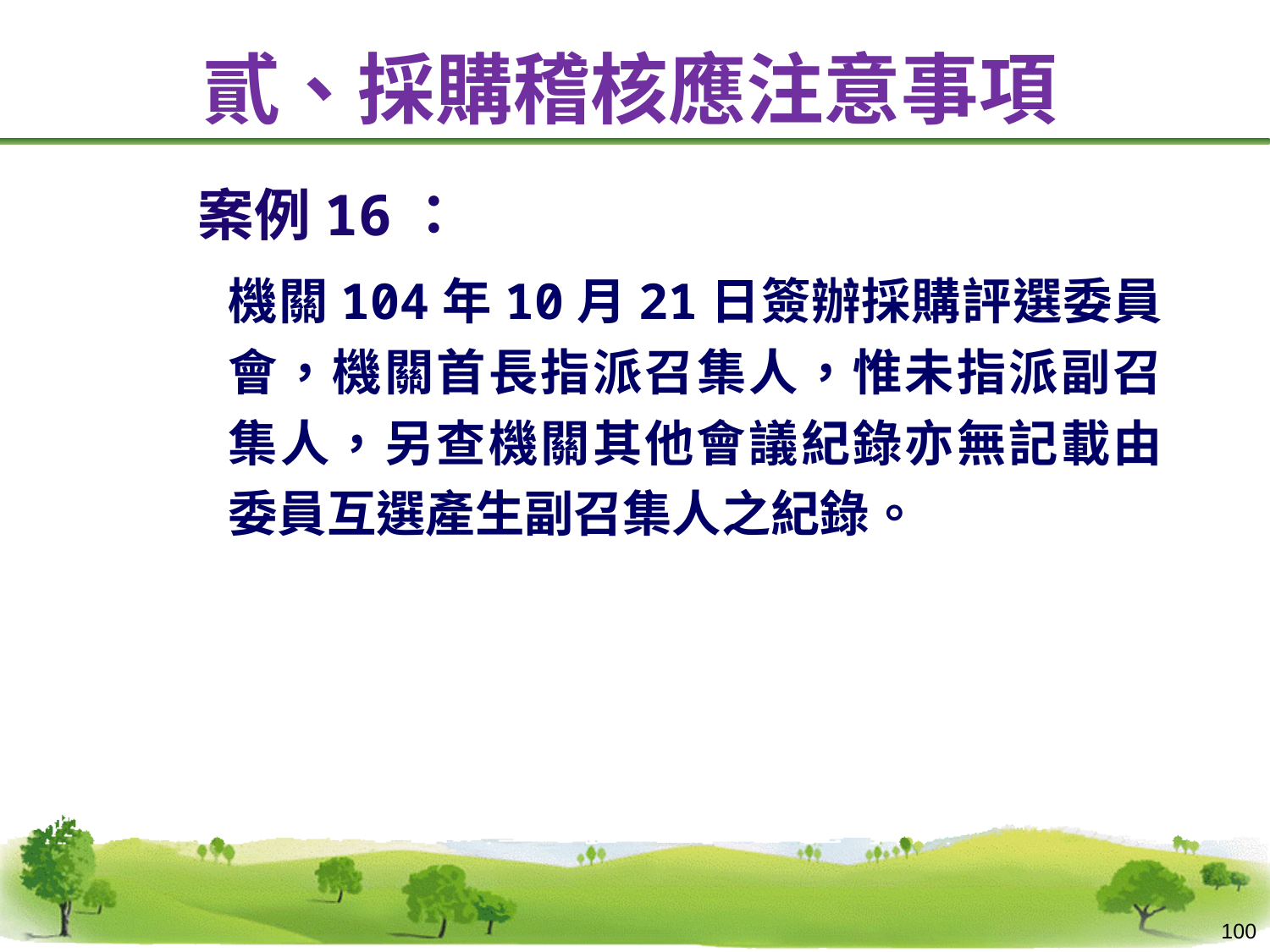

# 貳、採購稽核應注意事項
　案例16：
機關104年10月21日簽辦採購評選委員會，機關首長指派召集人，惟未指派副召集人，另查機關其他會議紀錄亦無記載由委員互選產生副召集人之紀錄。

100